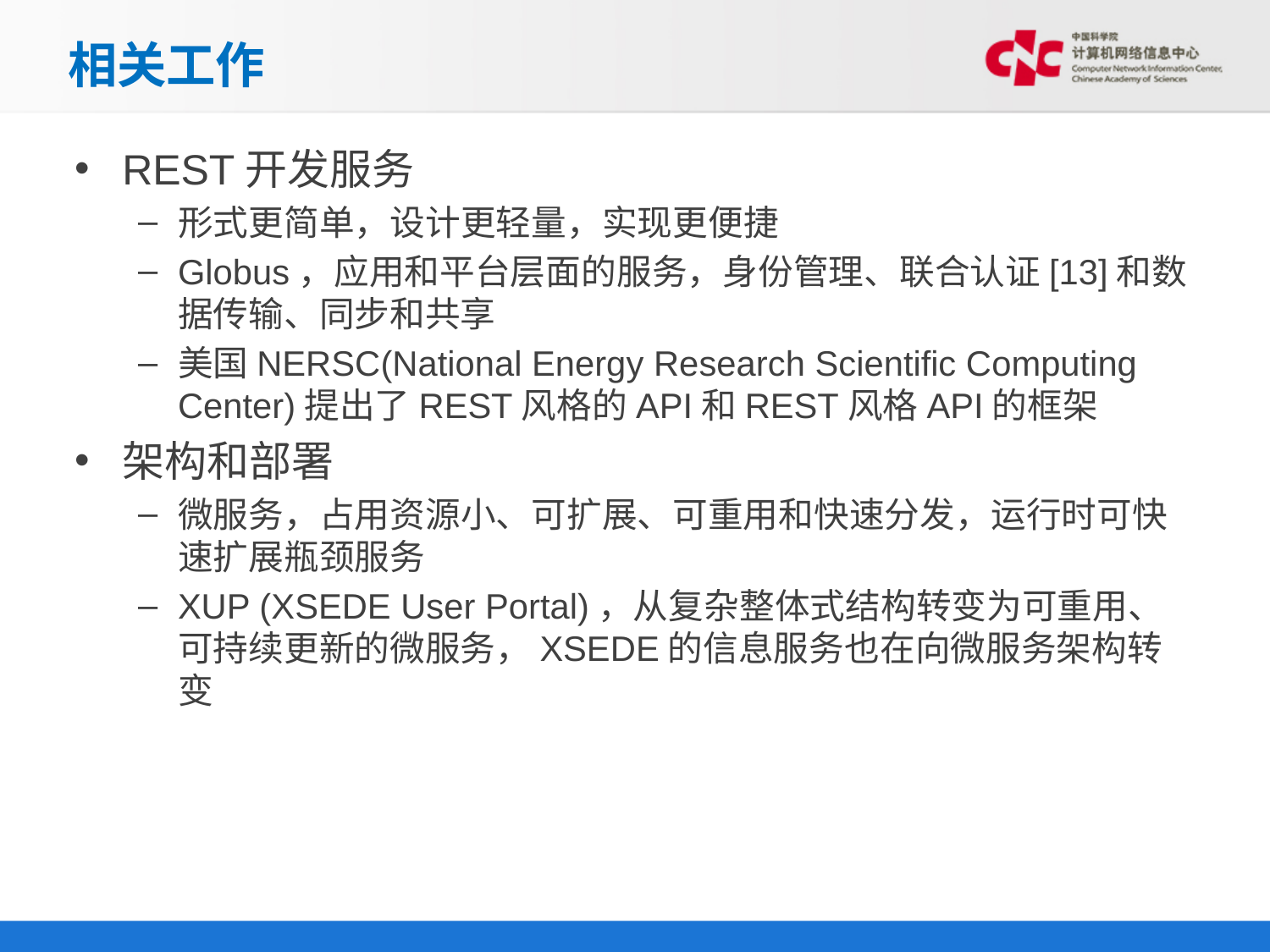

# 相关工作
REST开发服务
形式更简单，设计更轻量，实现更便捷
Globus，应用和平台层面的服务，身份管理、联合认证[13]和数据传输、同步和共享
美国NERSC(National Energy Research Scientific Computing Center)提出了REST风格的API和REST风格API的框架
架构和部署
微服务，占用资源小、可扩展、可重用和快速分发，运行时可快速扩展瓶颈服务
XUP (XSEDE User Portal)，从复杂整体式结构转变为可重用、可持续更新的微服务，XSEDE的信息服务也在向微服务架构转变